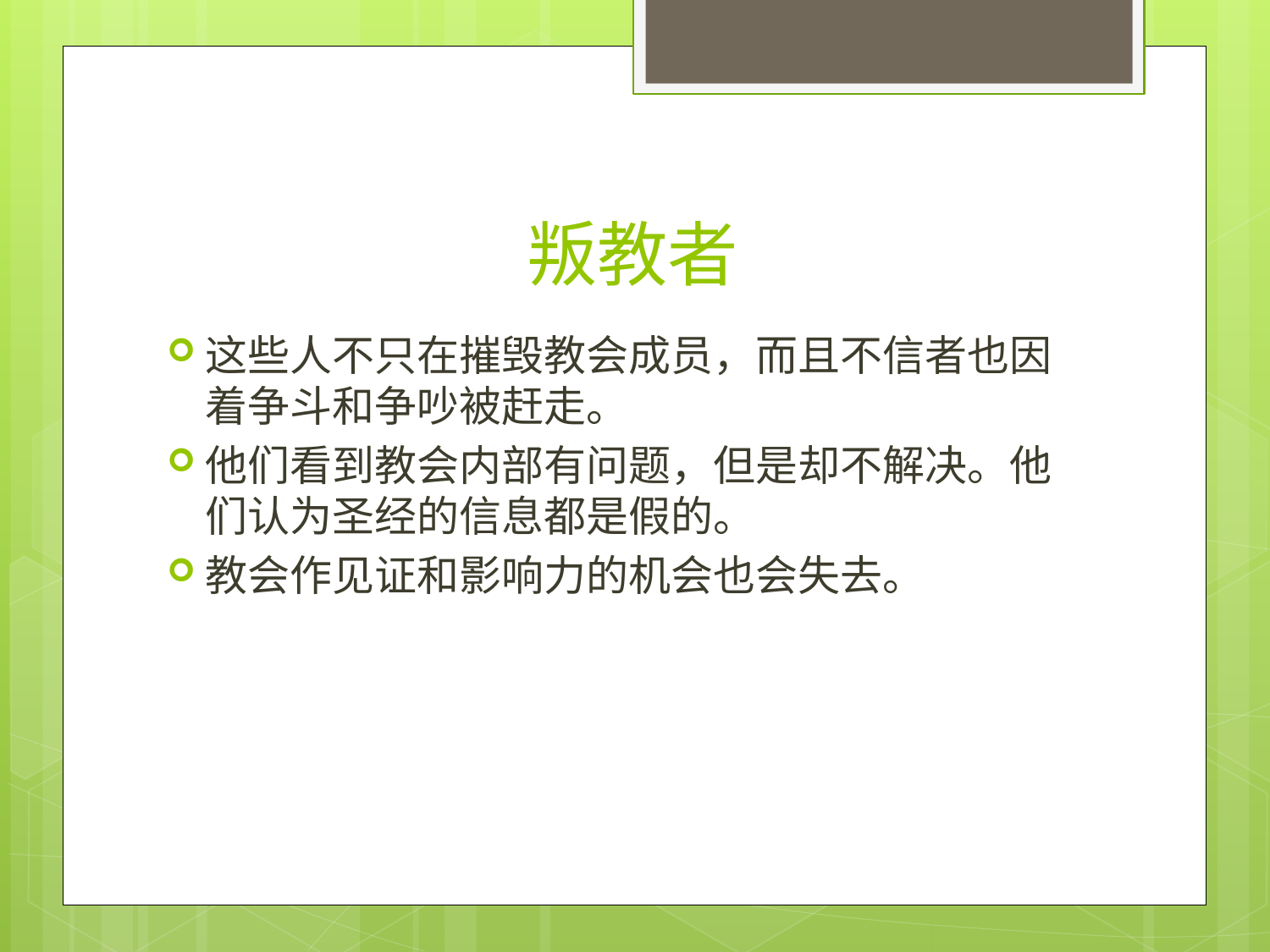

# 叛教者
这些人不只在摧毁教会成员，而且不信者也因着争斗和争吵被赶走。
他们看到教会内部有问题，但是却不解决。他们认为圣经的信息都是假的。
教会作见证和影响力的机会也会失去。